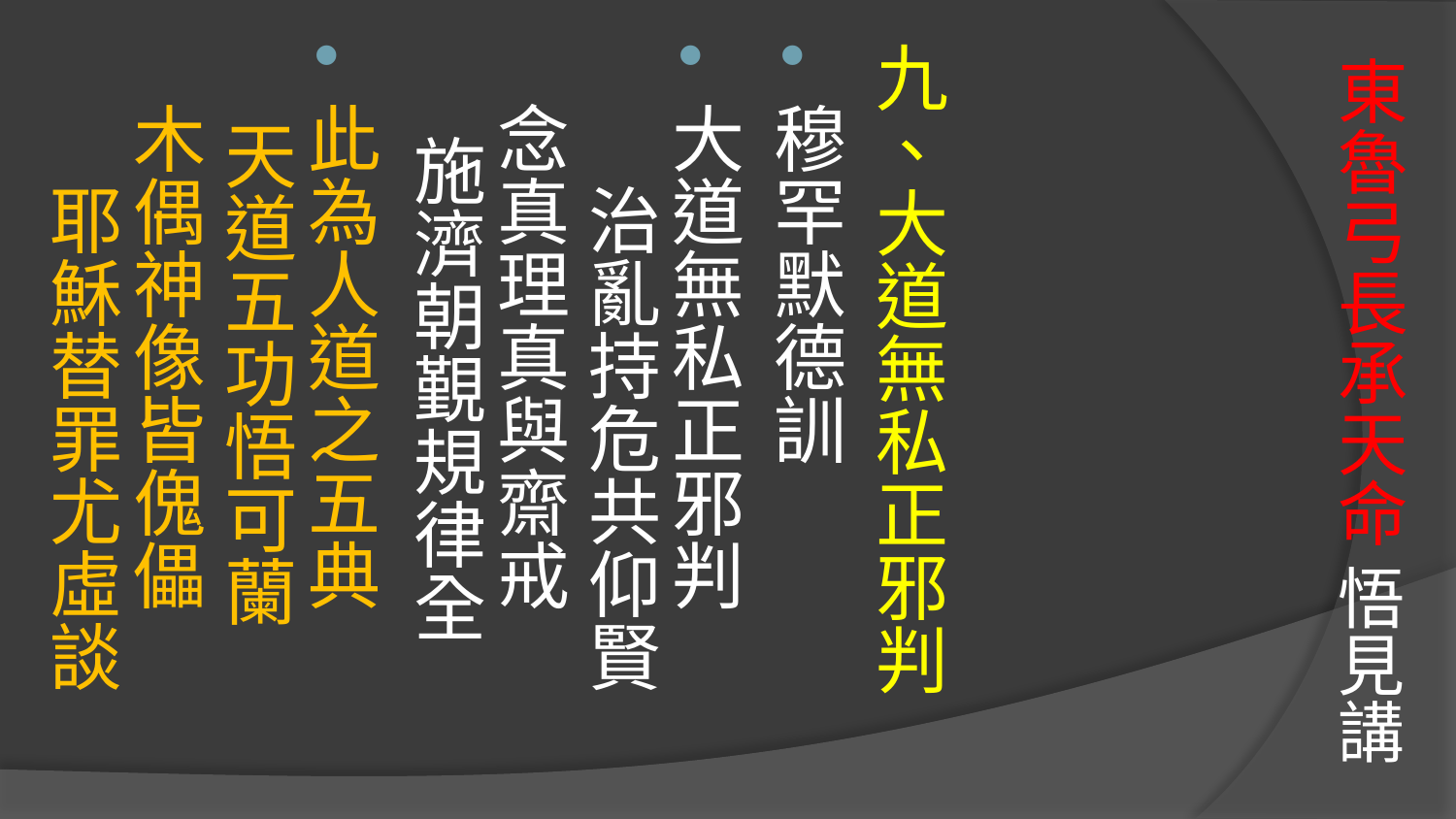

九、大道無私正邪判
穆罕默德訓
大道無私正邪判　            治亂持危共仰賢
念真理真與齋戒　         施濟朝覲規律全
此為人道之五典　        天道五功悟可蘭
木偶神像皆傀儡　            耶穌替罪尤虛談
# 東魯弓長承天命 悟見講